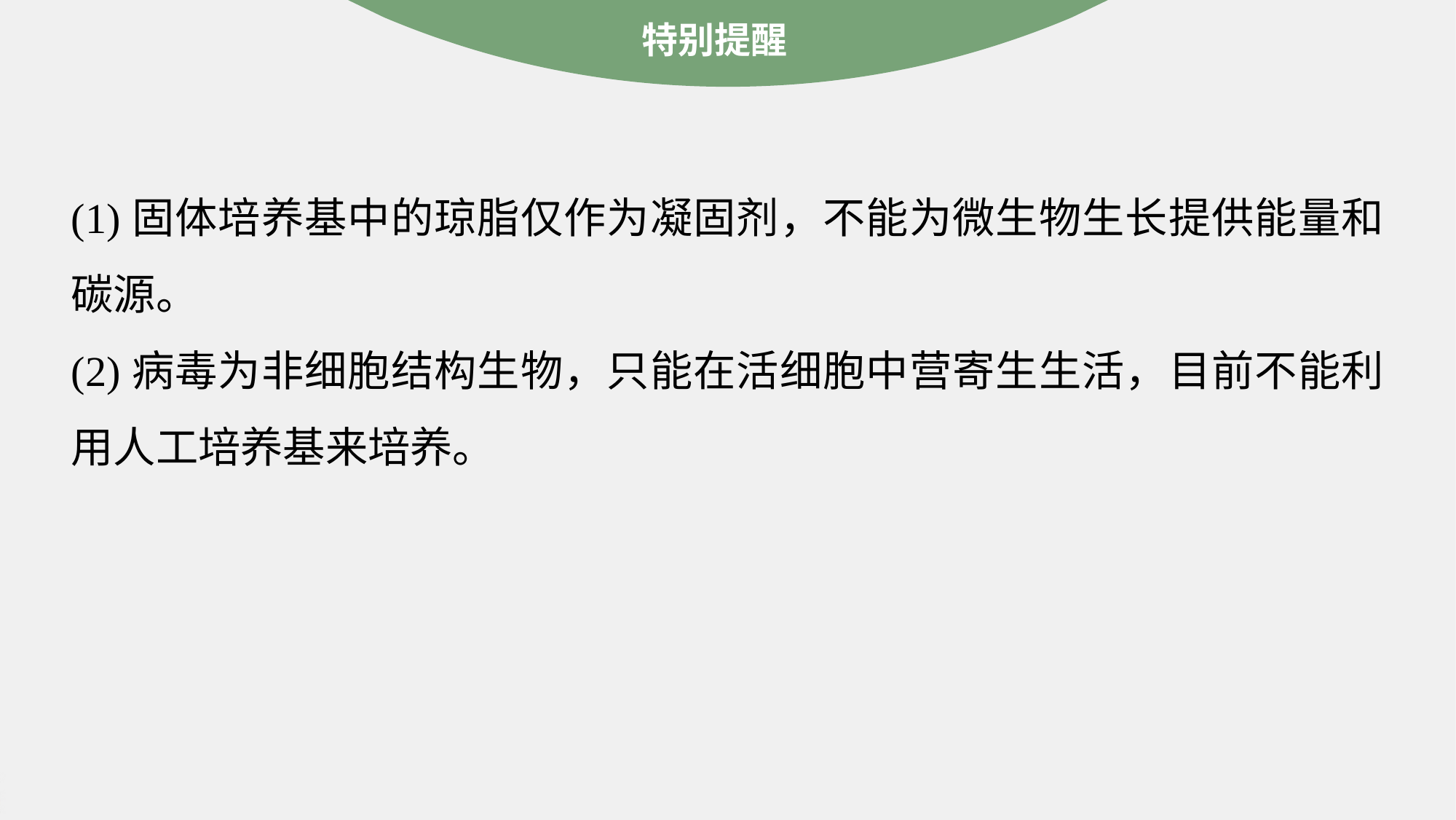

特别提醒
(1)固体培养基中的琼脂仅作为凝固剂，不能为微生物生长提供能量和碳源。
(2)病毒为非细胞结构生物，只能在活细胞中营寄生生活，目前不能利用人工培养基来培养。